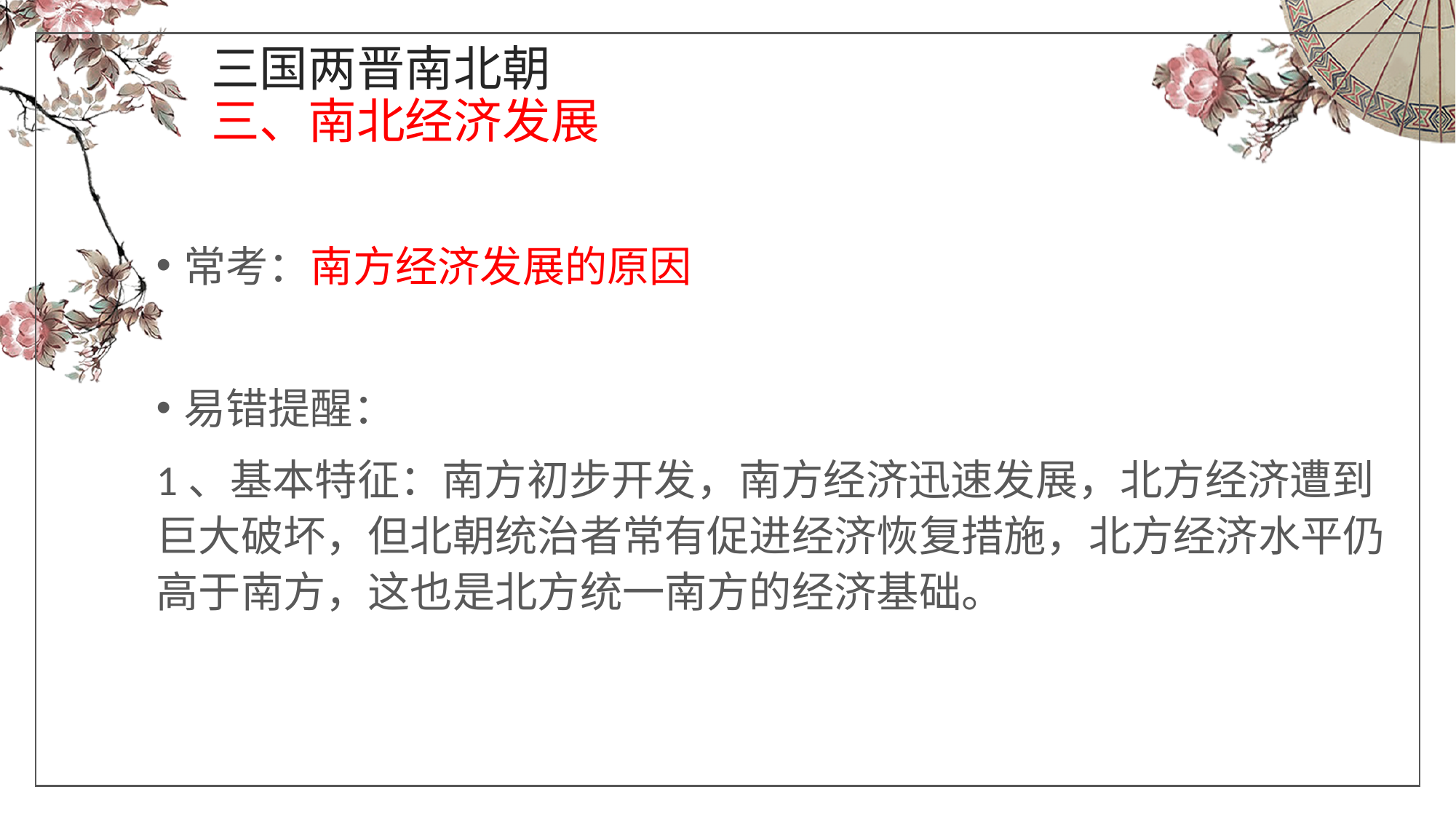

三国两晋南北朝
三、南北经济发展
常考：南方经济发展的原因

易错提醒：
1、基本特征：南方初步开发，南方经济迅速发展，北方经济遭到巨大破坏，但北朝统治者常有促进经济恢复措施，北方经济水平仍高于南方，这也是北方统一南方的经济基础。